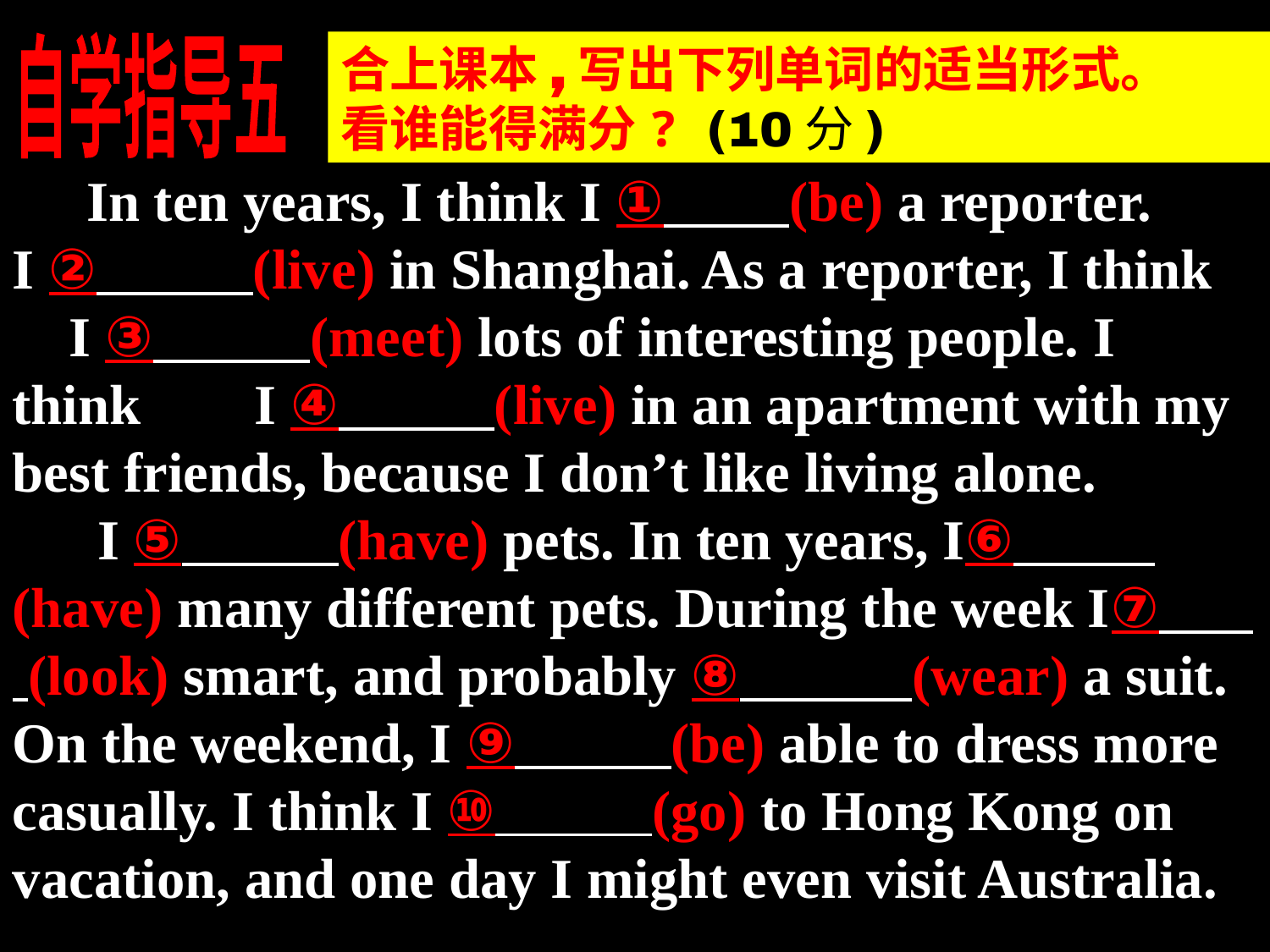

自学指导五

合上课本,写出下列单词的适当形式。
看谁能得满分? (10分)
       In ten years, I think I ①        (be) a reporter.       I ②          (live) in Shanghai. As a reporter, I think        I ③          (meet) lots of interesting people. I think        I ④           (live) in an apartment with my best friends, because I don’t like living alone.                  I ⑤          (have) pets. In ten years, I⑥          (have) many different pets. During the week I⑦        (look) smart, and probably ⑧           (wear) a suit. On the weekend, I ⑨          (be) able to dress more casually. I think I ⑩          (go) to Hong Kong on  vacation, and one day I might even visit Australia.